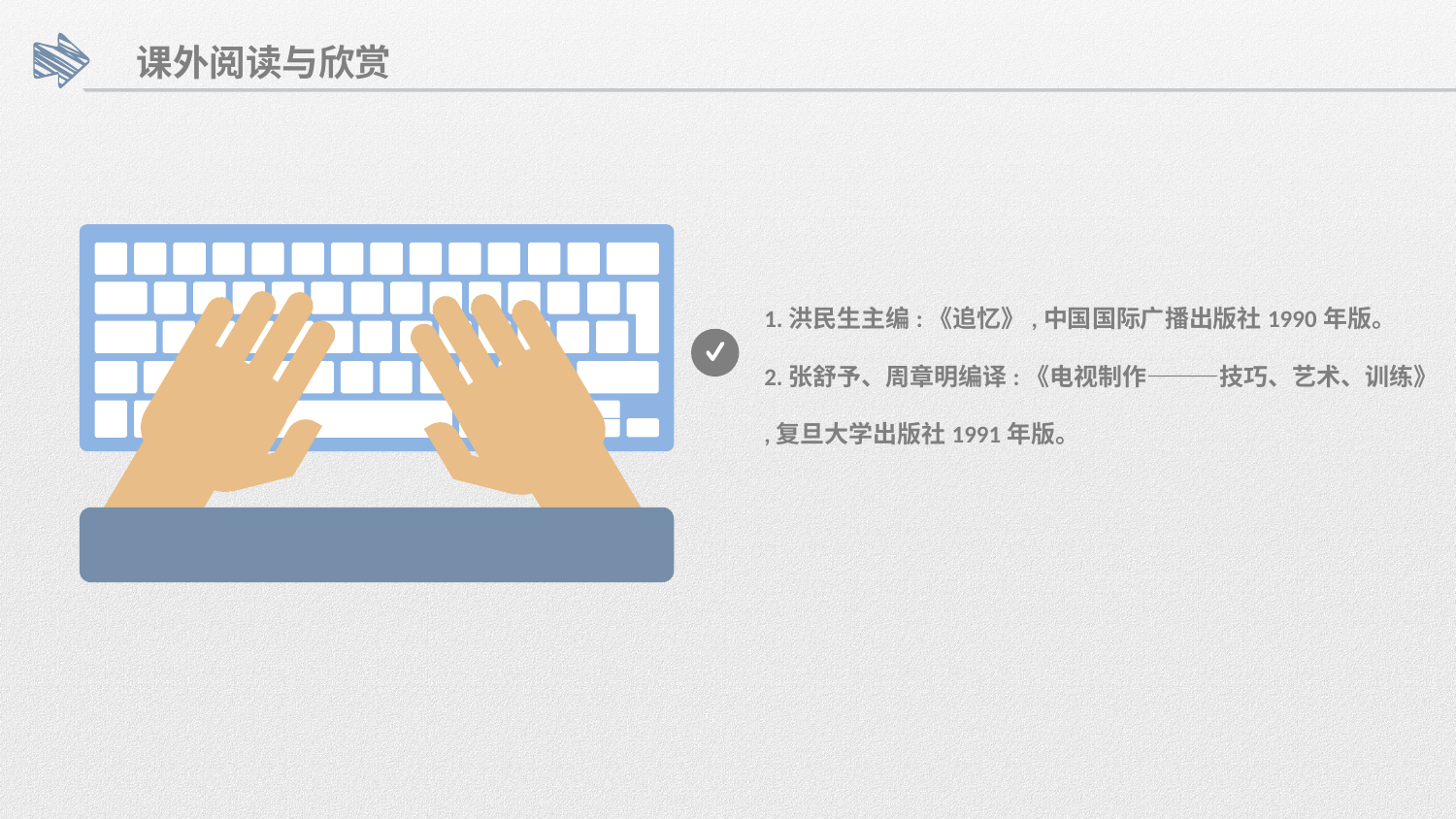

课外阅读与欣赏
1.洪民生主编:《追忆》,中国国际广播出版社1990年版。
2.张舒予、周章明编译:《电视制作———技巧、艺术、训练》
,复旦大学出版社1991年版。

标题文本预设